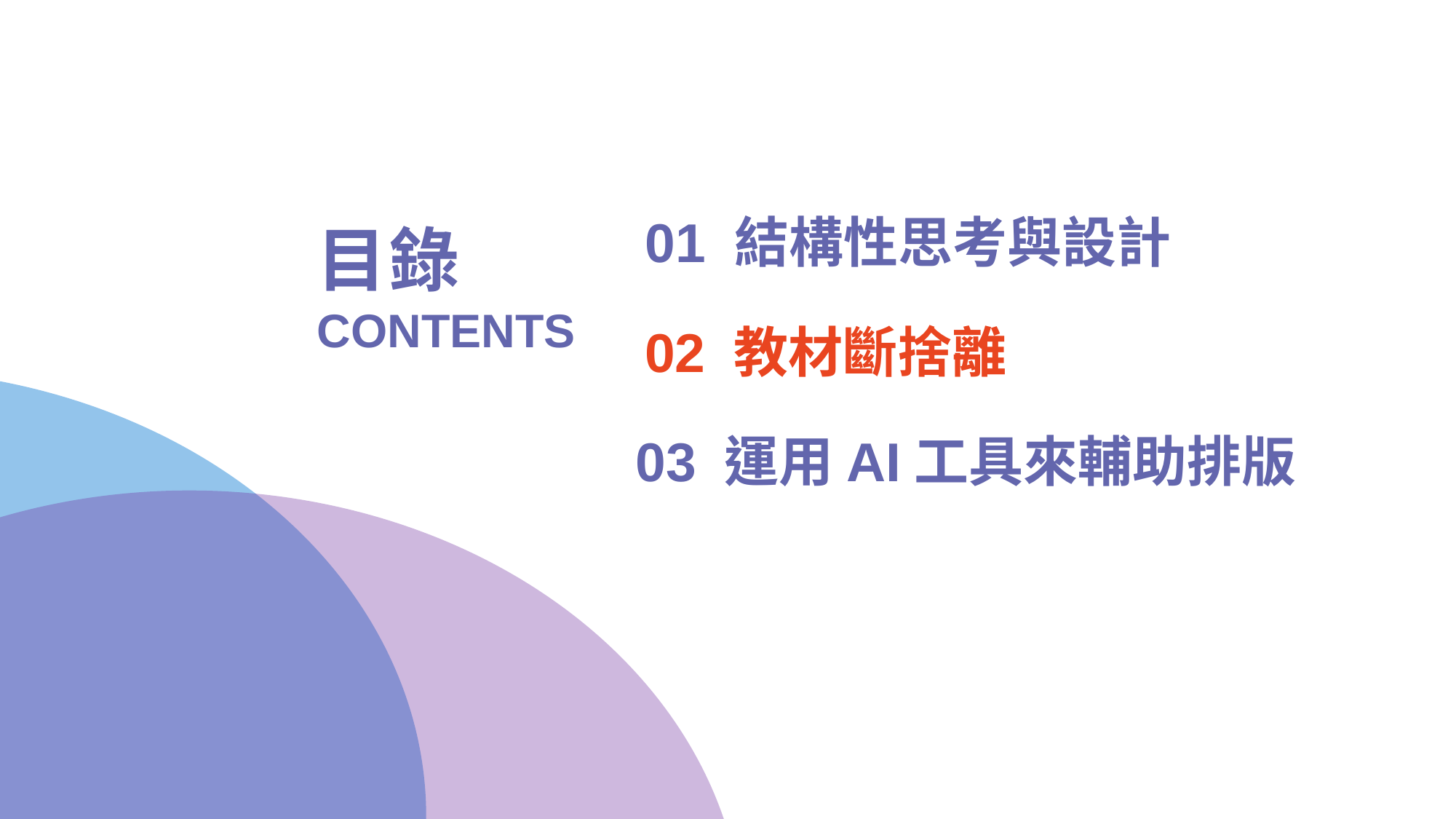

01 結構性思考與設計
目錄
CONTENTS
02 教材斷捨離

03 運用AI工具來輔助排版